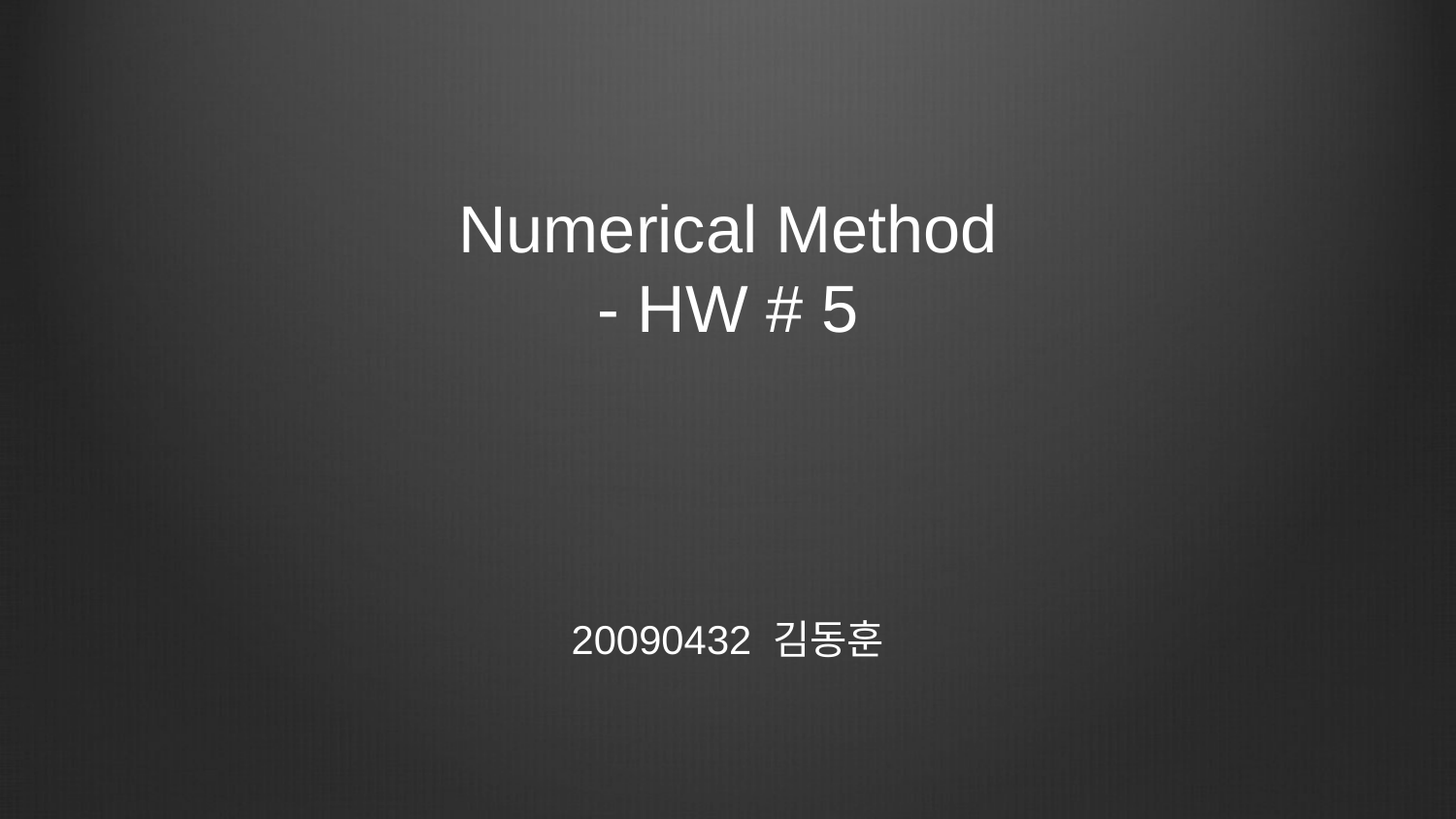

# Numerical Method - HW # 5
20090432 김동훈